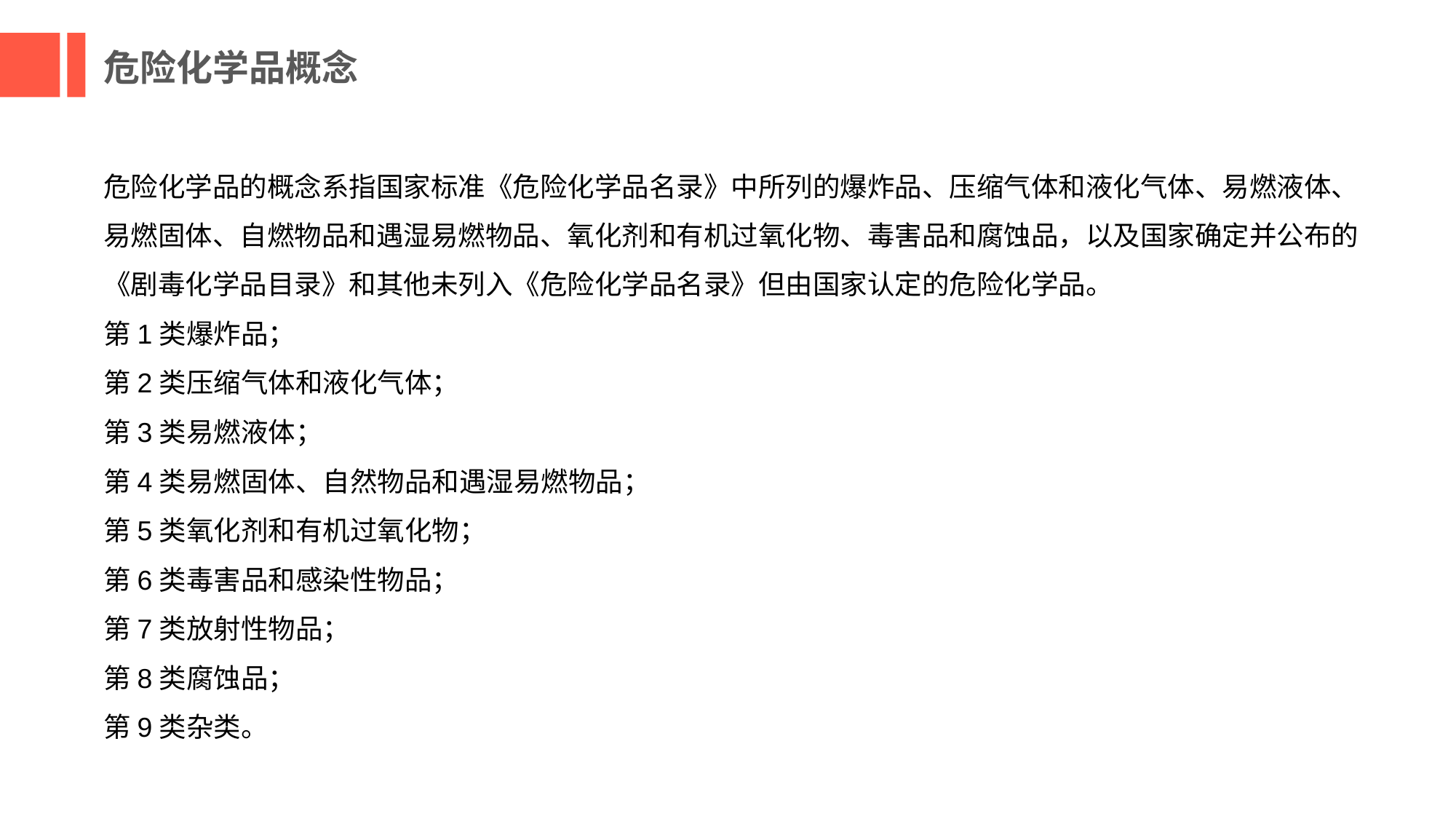

危险化学品概念
危险化学品的概念系指国家标准《危险化学品名录》中所列的爆炸品、压缩气体和液化气体、易燃液体、易燃固体、自燃物品和遇湿易燃物品、氧化剂和有机过氧化物、毒害品和腐蚀品，以及国家确定并公布的《剧毒化学品目录》和其他未列入《危险化学品名录》但由国家认定的危险化学品。
第1类爆炸品；
第2类压缩气体和液化气体；
第3类易燃液体；
第4类易燃固体、自然物品和遇湿易燃物品；
第5类氧化剂和有机过氧化物；
第6类毒害品和感染性物品；
第7类放射性物品；
第8类腐蚀品；
第9类杂类。